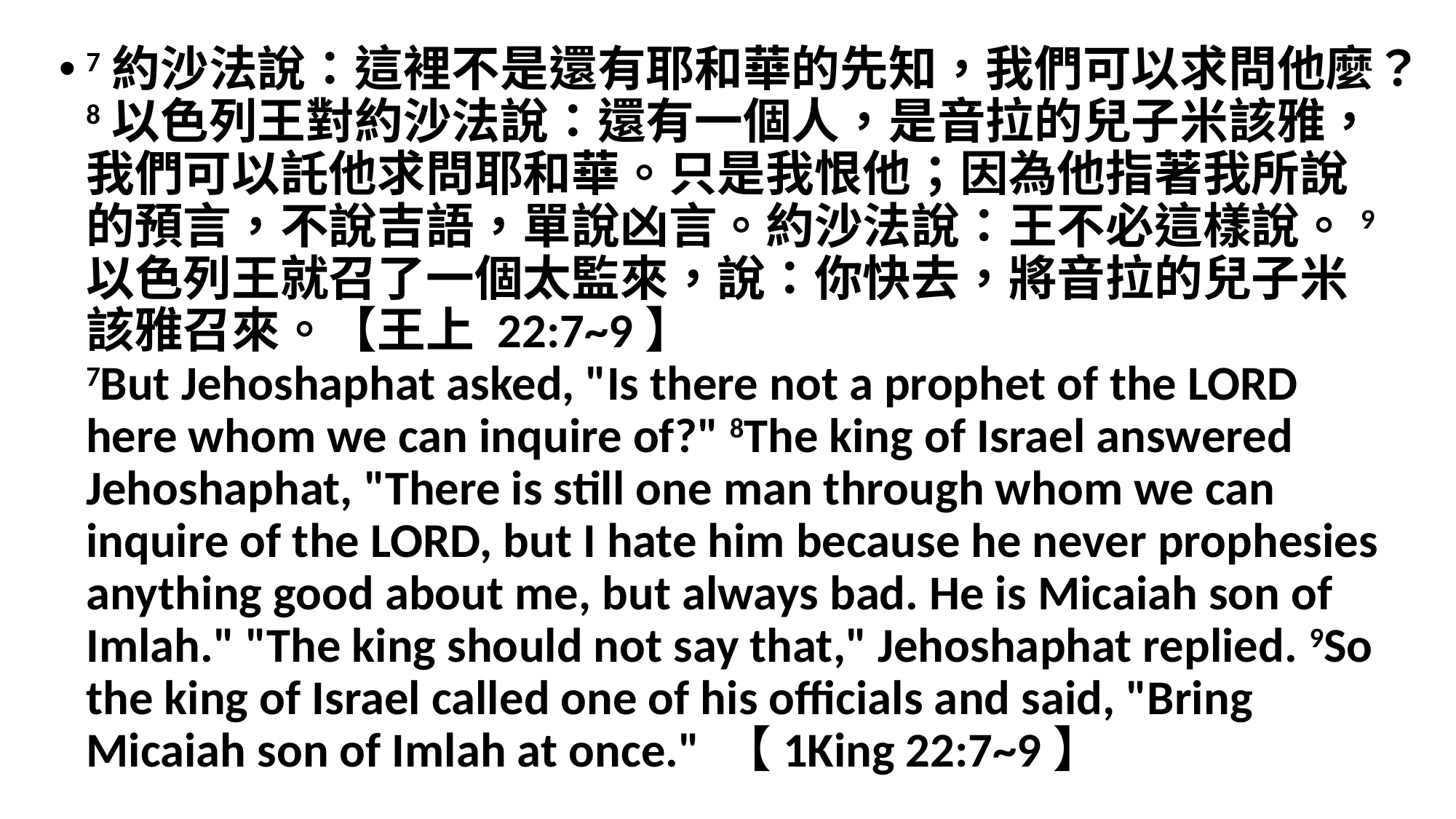

7約沙法說：這裡不是還有耶和華的先知，我們可以求問他麼？8以色列王對約沙法說：還有一個人，是音拉的兒子米該雅，我們可以託他求問耶和華。只是我恨他；因為他指著我所說的預言，不說吉語，單說凶言。約沙法說：王不必這樣說。9以色列王就召了一個太監來，說：你快去，將音拉的兒子米該雅召來。【王上 22:7~9】
7But Jehoshaphat asked, "Is there not a prophet of the LORD here whom we can inquire of?" 8The king of Israel answered Jehoshaphat, "There is still one man through whom we can inquire of the LORD, but I hate him because he never prophesies anything good about me, but always bad. He is Micaiah son of Imlah." "The king should not say that," Jehoshaphat replied. 9So the king of Israel called one of his officials and said, "Bring Micaiah son of Imlah at once." 【1King 22:7~9】

#